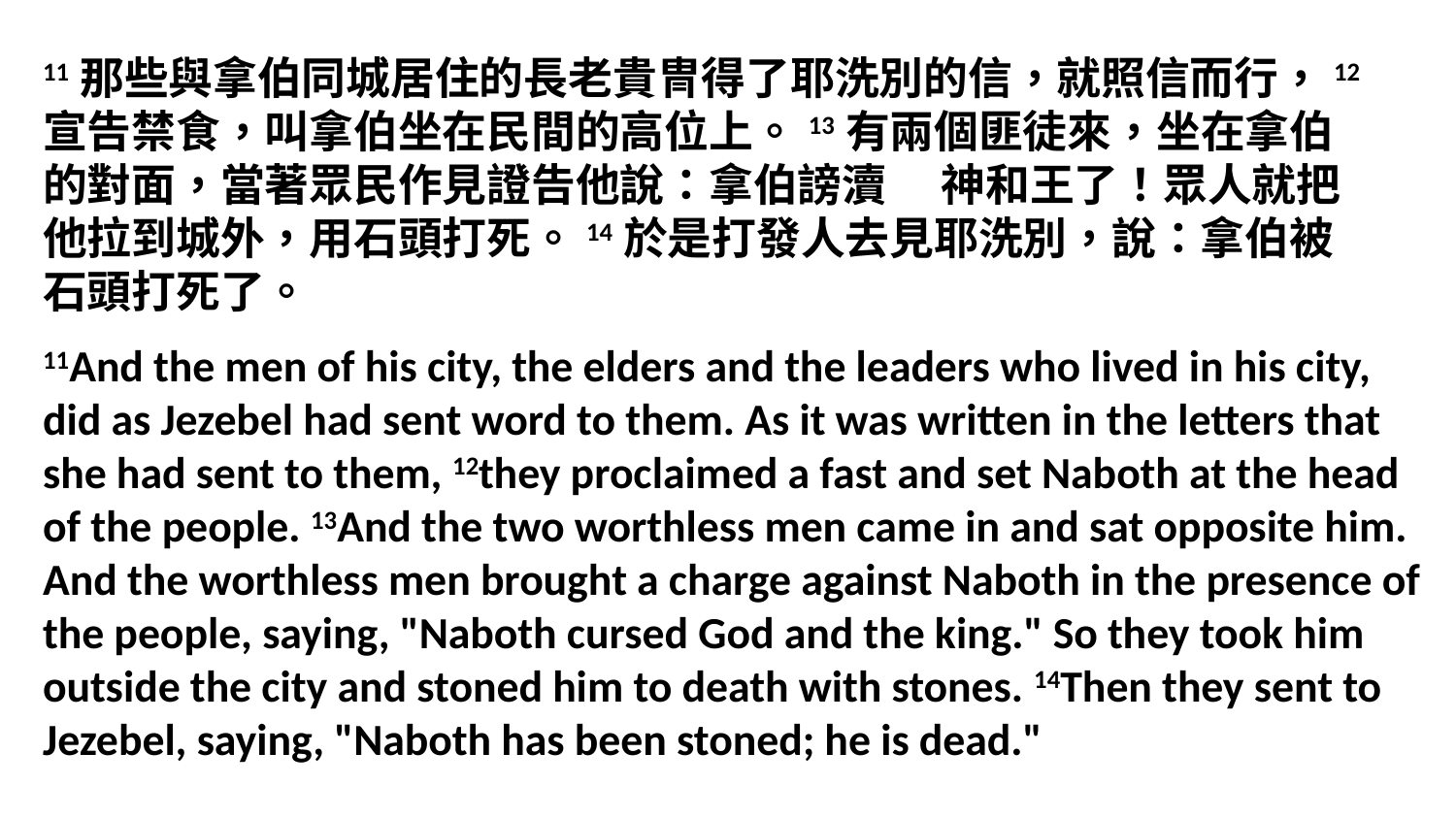

11那些與拿伯同城居住的長老貴冑得了耶洗別的信，就照信而行，12宣告禁食，叫拿伯坐在民間的高位上。13有兩個匪徒來，坐在拿伯的對面，當著眾民作見證告他說：拿伯謗瀆　 神和王了！眾人就把他拉到城外，用石頭打死。14於是打發人去見耶洗別，說：拿伯被石頭打死了。
11And the men of his city, the elders and the leaders who lived in his city, did as Jezebel had sent word to them. As it was written in the letters that she had sent to them, 12they proclaimed a fast and set Naboth at the head of the people. 13And the two worthless men came in and sat opposite him. And the worthless men brought a charge against Naboth in the presence of the people, saying, "Naboth cursed God and the king." So they took him outside the city and stoned him to death with stones. 14Then they sent to Jezebel, saying, "Naboth has been stoned; he is dead."